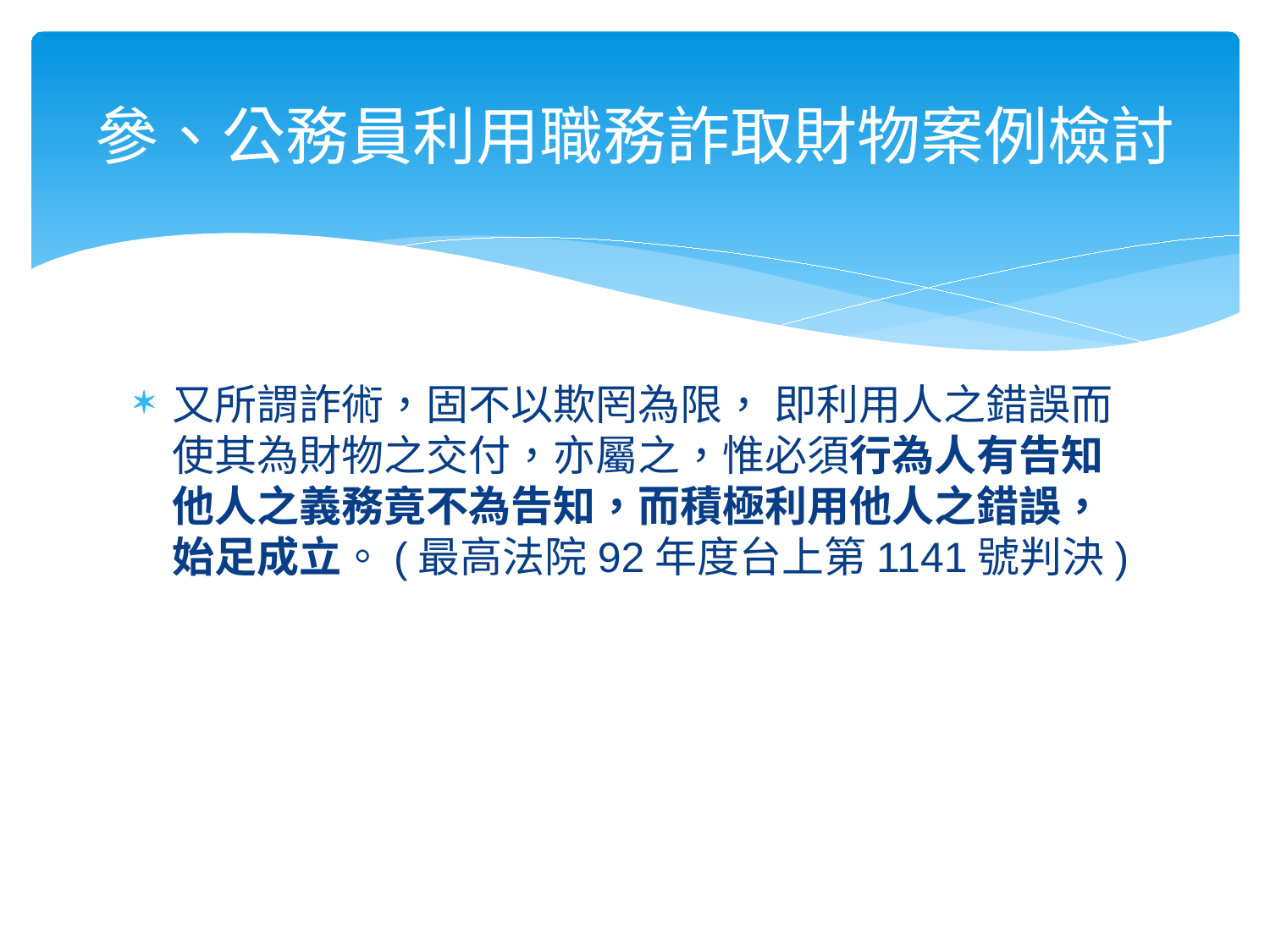

# 參、公務員利用職務詐取財物案例檢討
又所謂詐術，固不以欺罔為限， 即利用人之錯誤而使其為財物之交付，亦屬之，惟必須行為人有告知他人之義務竟不為告知，而積極利用他人之錯誤，始足成立。(最高法院92年度台上第1141號判決)